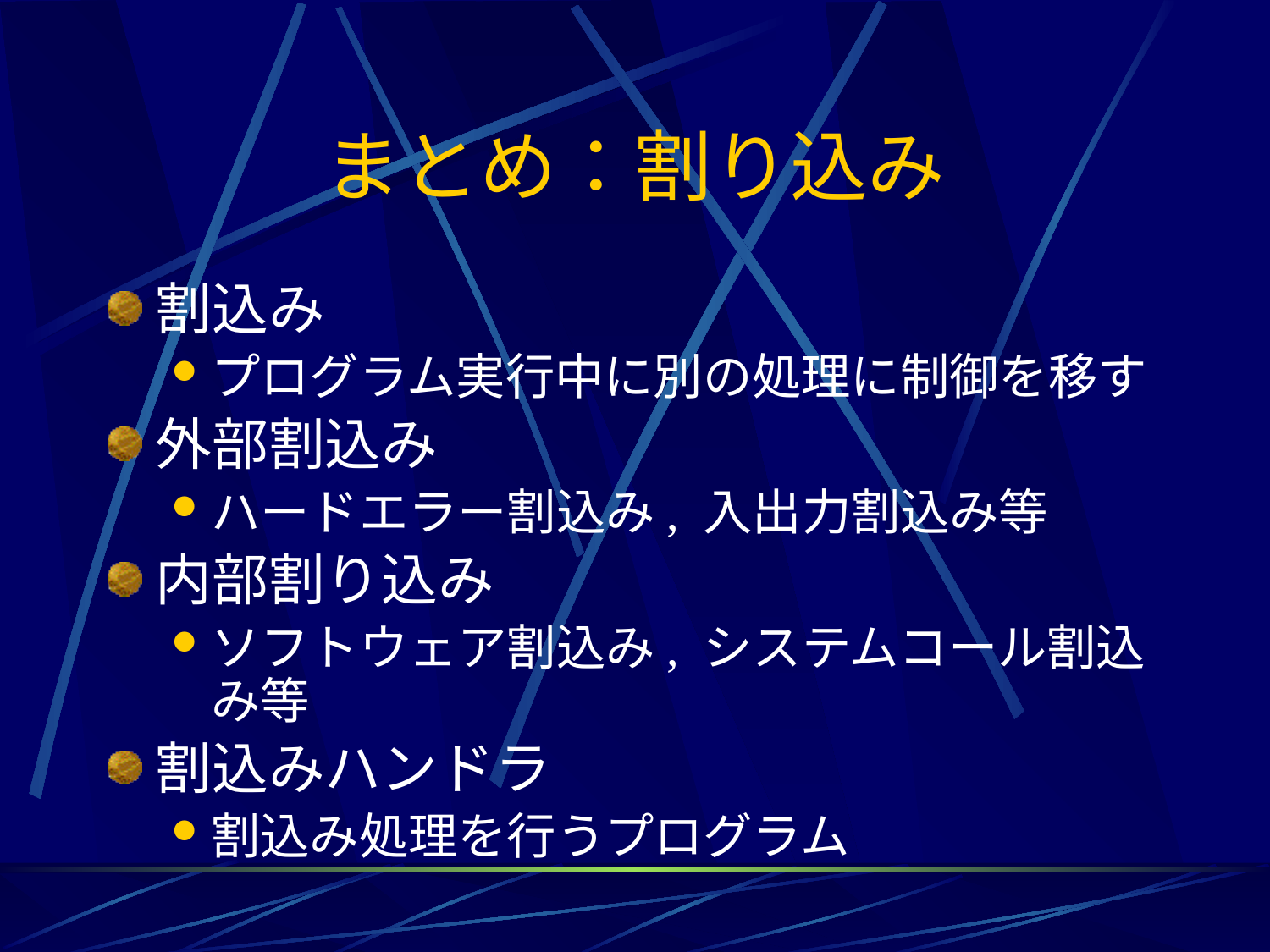

# まとめ：割り込み
割込み
プログラム実行中に別の処理に制御を移す
外部割込み
ハードエラー割込み, 入出力割込み等
内部割り込み
ソフトウェア割込み, システムコール割込み等
割込みハンドラ
割込み処理を行うプログラム